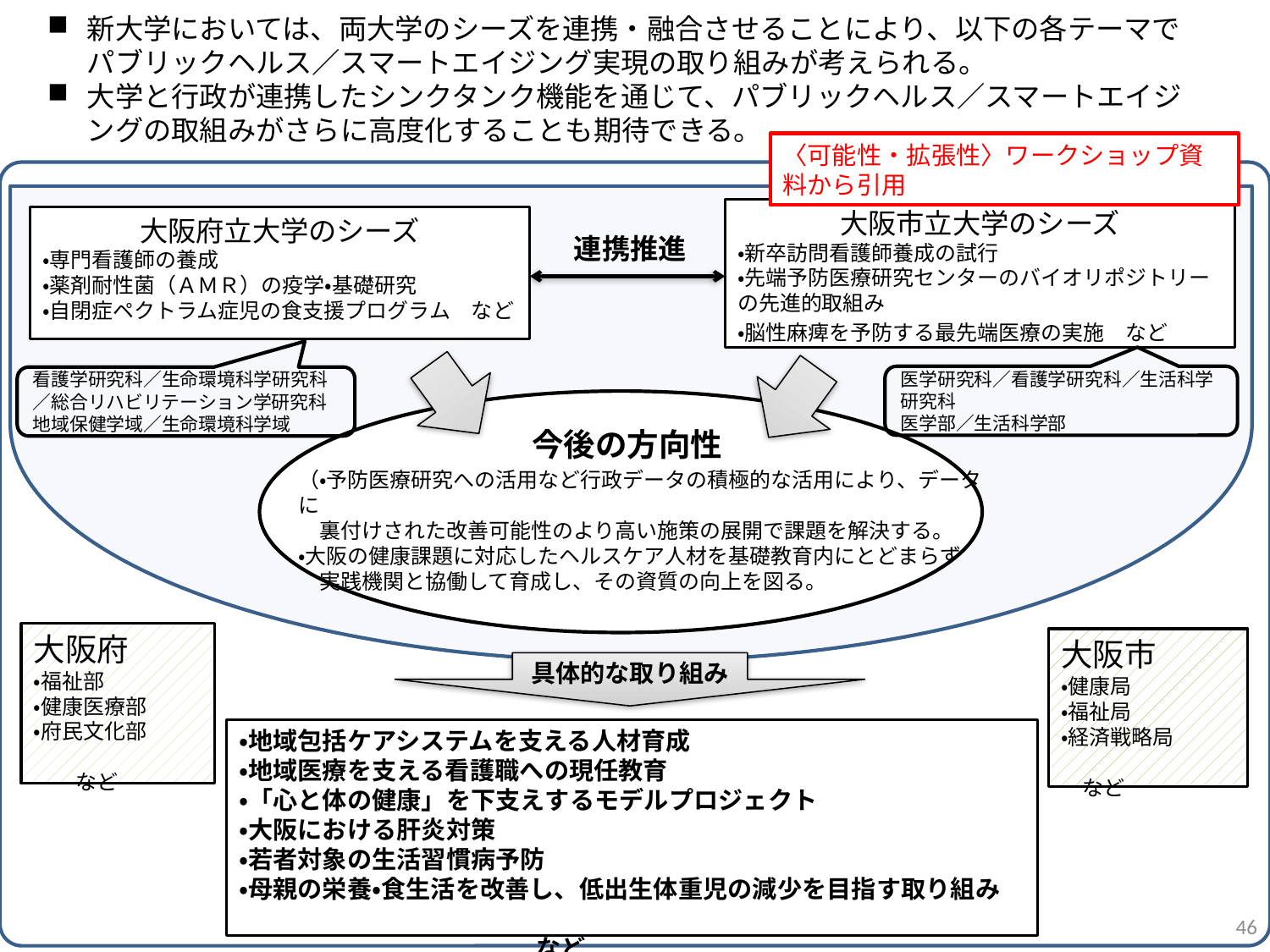

新大学においては、両大学のシーズを連携・融合させることにより、以下の各テーマでパブリックヘルス／スマートエイジング実現の取り組みが考えられる。
大学と行政が連携したシンクタンク機能を通じて、パブリックヘルス／スマートエイジングの取組みがさらに高度化することも期待できる。
〈可能性・拡張性〉ワークショップ資料から引用

大阪市立大学のシーズ
・新卒訪問看護師養成の試行
・先端予防医療研究センターのバイオリポジトリーの先進的取組み
・脳性麻痺を予防する最先端医療の実施　など
大阪府立大学のシーズ
・専門看護師の養成
・薬剤耐性菌（ＡＭＲ）の疫学・基礎研究
・自閉症ペクトラム症児の食支援プログラム　など

連携推進

医学研究科／看護学研究科／生活科学研究科
医学部／生活科学部
看護学研究科／生命環境科学研究科／総合リハビリテーション学研究科
地域保健学域／生命環境科学域

今後の方向性
（・予防医療研究への活用など行政データの積極的な活用により、データに
　裏付けされた改善可能性のより高い施策の展開で課題を解決する。
・大阪の健康課題に対応したヘルスケア人材を基礎教育内にとどまらず
　実践機関と協働して育成し、その資質の向上を図る。
大阪府
・福祉部
・健康医療部
・府民文化部
　　　　　　　　　など

大阪市
・健康局
・福祉局
・経済戦略局
　　　　　　　　　など
具体的な取り組み
・地域包括ケアシステムを支える人材育成
・地域医療を支える看護職への現任教育
・「心と体の健康」を下支えするモデルプロジェクト
・大阪における肝炎対策
・若者対象の生活習慣病予防
・母親の栄養・食生活を改善し、低出生体重児の減少を目指す取り組み
　　　　　　　　　　　　　　　　　　　　　　　　　　　　　　　　　　　　　　　　　　　など
46